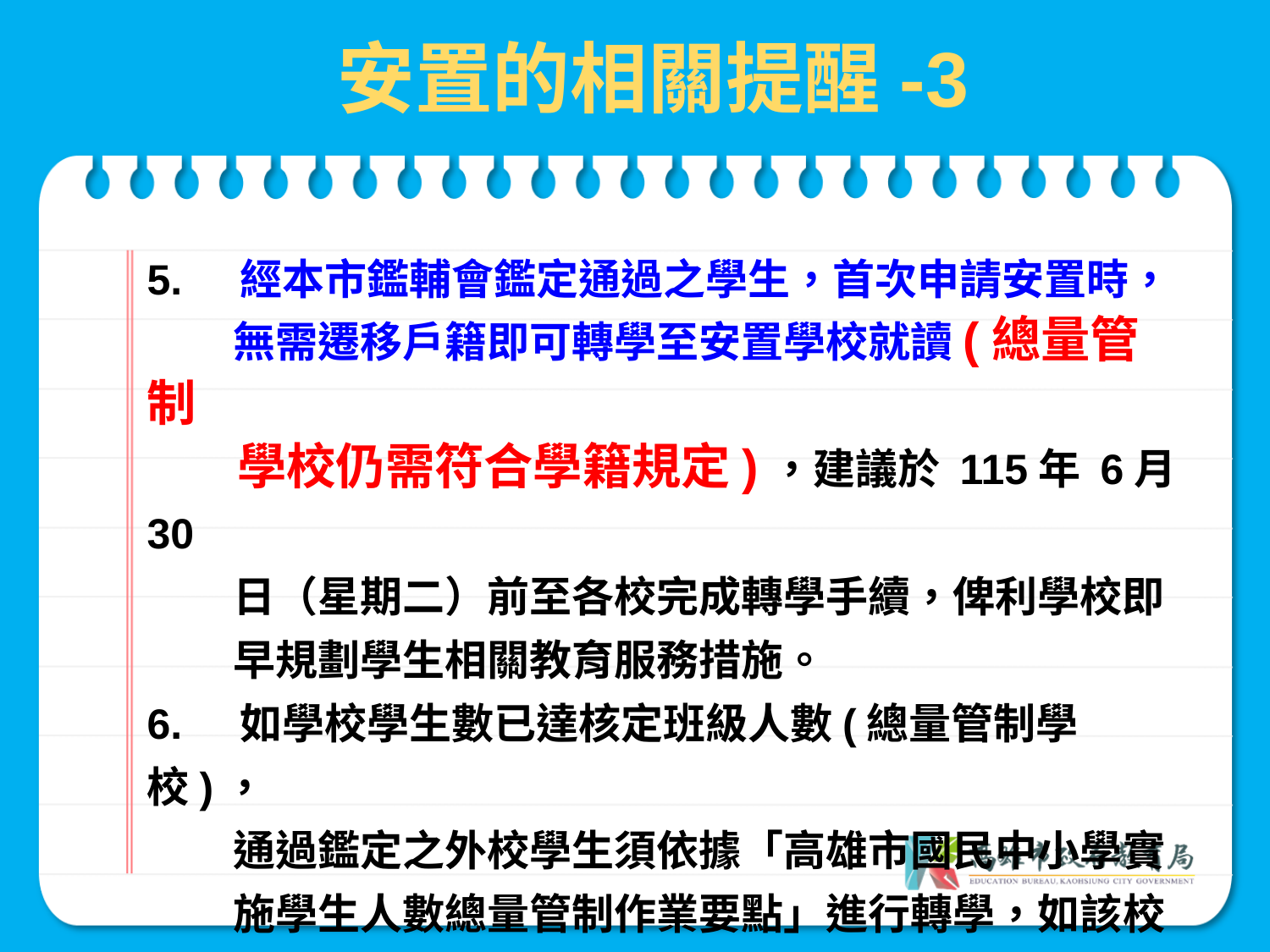

安置的相關提醒-3
5.    經本市鑑輔會鑑定通過之學生，首次申請安置時，
        無需遷移戶籍即可轉學至安置學校就讀(總量管制
       學校仍需符合學籍規定)，建議於 115年 6月 30
        日（星期二）前至各校完成轉學手續，俾利學校即
        早規劃學生相關教育服務措施。
6.    如學校學生數已達核定班級人數(總量管制學校)，
        通過鑑定之外校學生須依據「高雄市國民中小學實
        施學生人數總量管制作業要點」進行轉學，如該校
        無名額可供轉入，則得至他校資優班就讀。